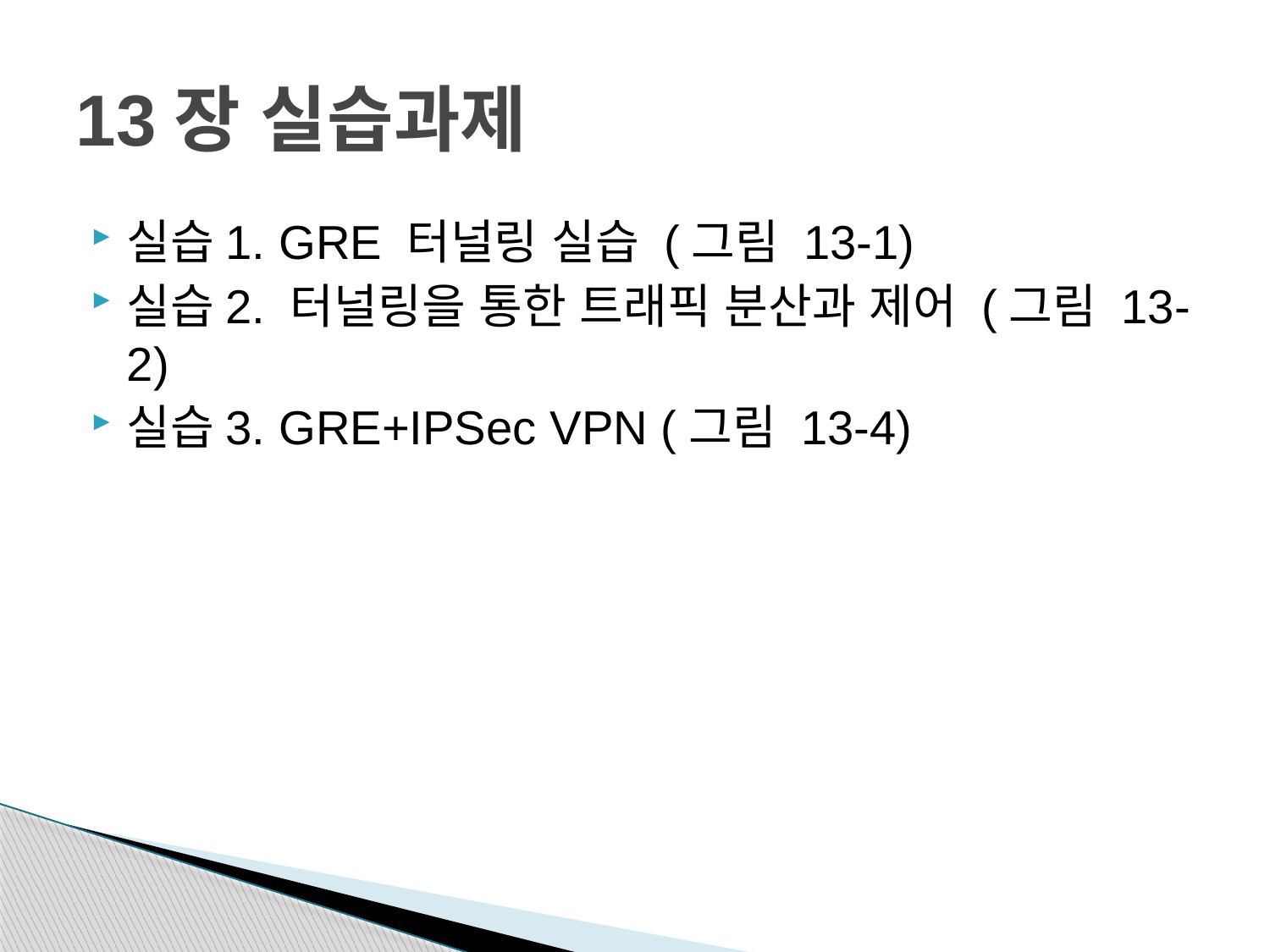

# 13장 실습과제
실습1. GRE 터널링 실습 (그림 13-1)
실습2. 터널링을 통한 트래픽 분산과 제어 (그림 13-2)
실습3. GRE+IPSec VPN (그림 13-4)